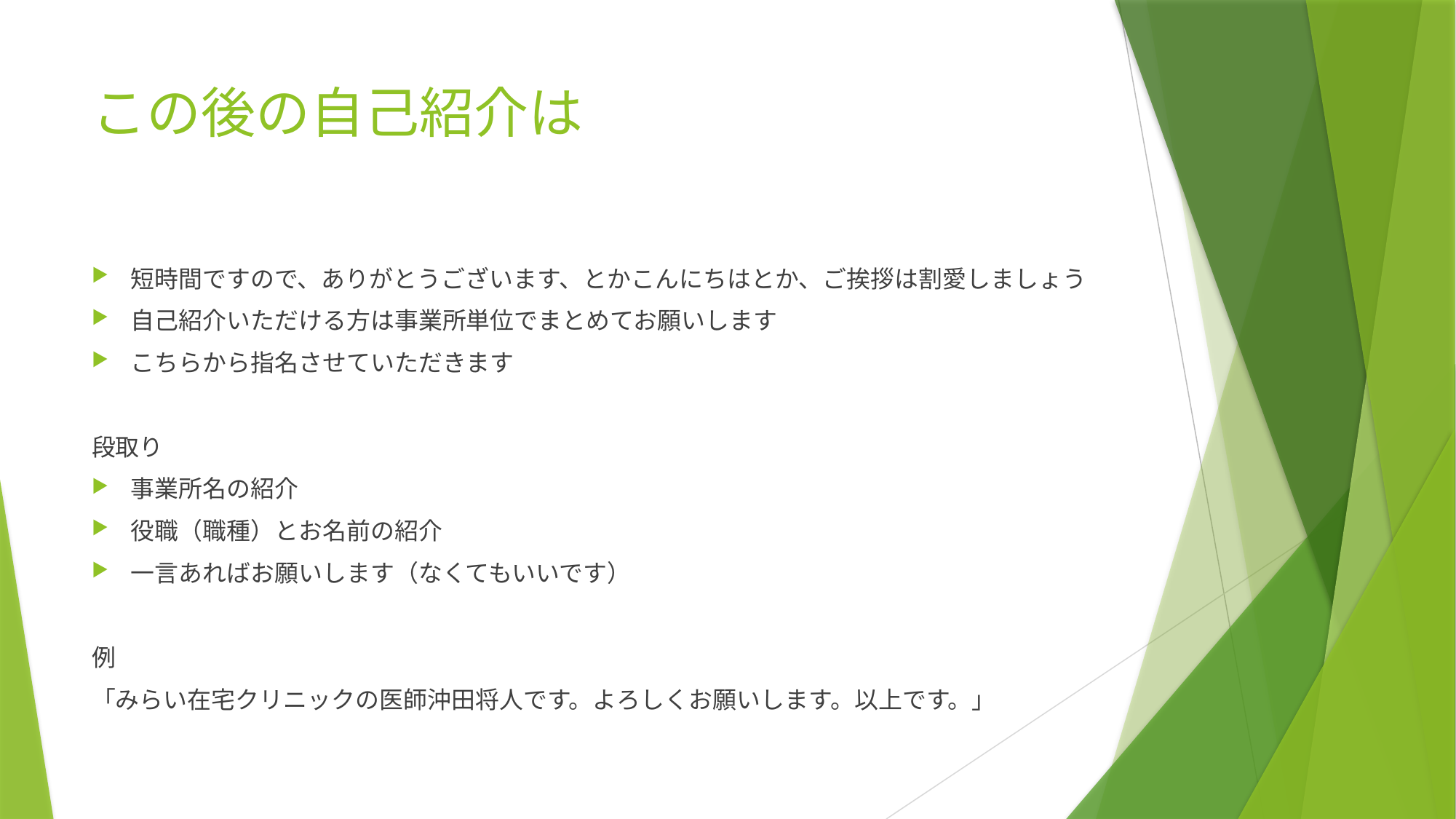

# この後の自己紹介は
短時間ですので、ありがとうございます、とかこんにちはとか、ご挨拶は割愛しましょう
自己紹介いただける方は事業所単位でまとめてお願いします
こちらから指名させていただきます

段取り
事業所名の紹介
役職（職種）とお名前の紹介
一言あればお願いします（なくてもいいです）

例
「みらい在宅クリニックの医師沖田将人です。よろしくお願いします。以上です。」